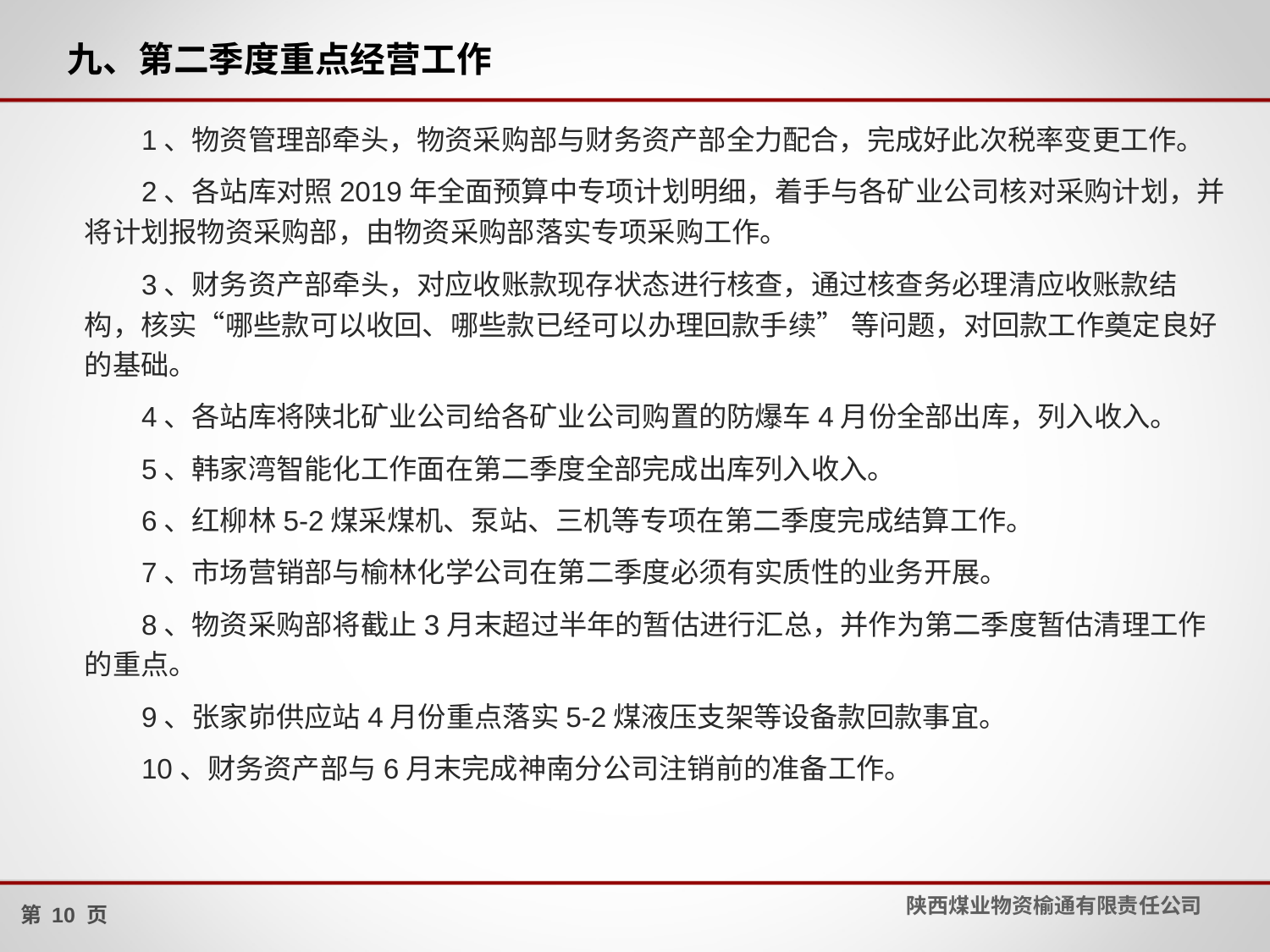

# 九、第二季度重点经营工作
            1、物资管理部牵头，物资采购部与财务资产部全力配合，完成好此次税率变更工作。
            2、各站库对照2019年全面预算中专项计划明细，着手与各矿业公司核对采购计划，并将计划报物资采购部，由物资采购部落实专项采购工作。
            3、财务资产部牵头，对应收账款现存状态进行核查，通过核查务必理清应收账款结构，核实“哪些款可以收回、哪些款已经可以办理回款手续” 等问题，对回款工作奠定良好的基础。
            4、各站库将陕北矿业公司给各矿业公司购置的防爆车4月份全部出库，列入收入。
            5、韩家湾智能化工作面在第二季度全部完成出库列入收入。
            6、红柳林5-2煤采煤机、泵站、三机等专项在第二季度完成结算工作。
            7、市场营销部与榆林化学公司在第二季度必须有实质性的业务开展。
            8、物资采购部将截止3月末超过半年的暂估进行汇总，并作为第二季度暂估清理工作的重点。
            9、张家峁供应站4月份重点落实5-2煤液压支架等设备款回款事宜。
            10、财务资产部与6月末完成神南分公司注销前的准备工作。